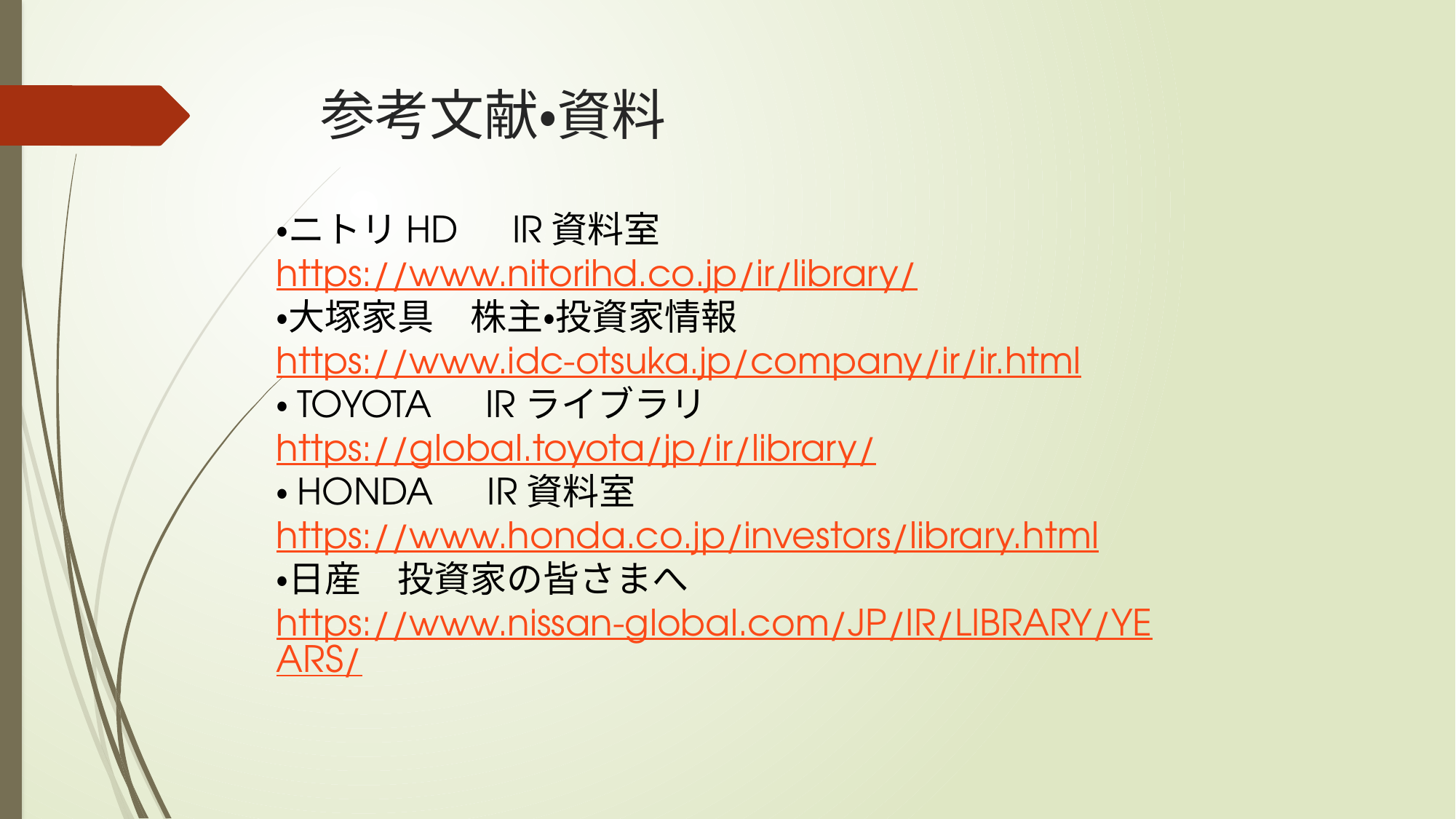

# 参考文献・資料
・ニトリHD　IR資料室
https://www.nitorihd.co.jp/ir/library/
・大塚家具　株主・投資家情報
https://www.idc-otsuka.jp/company/ir/ir.html
・TOYOTA　IRライブラリ
https://global.toyota/jp/ir/library/
・HONDA　IR資料室
https://www.honda.co.jp/investors/library.html
・日産　投資家の皆さまへ
https://www.nissan-global.com/JP/IR/LIBRARY/YEARS/